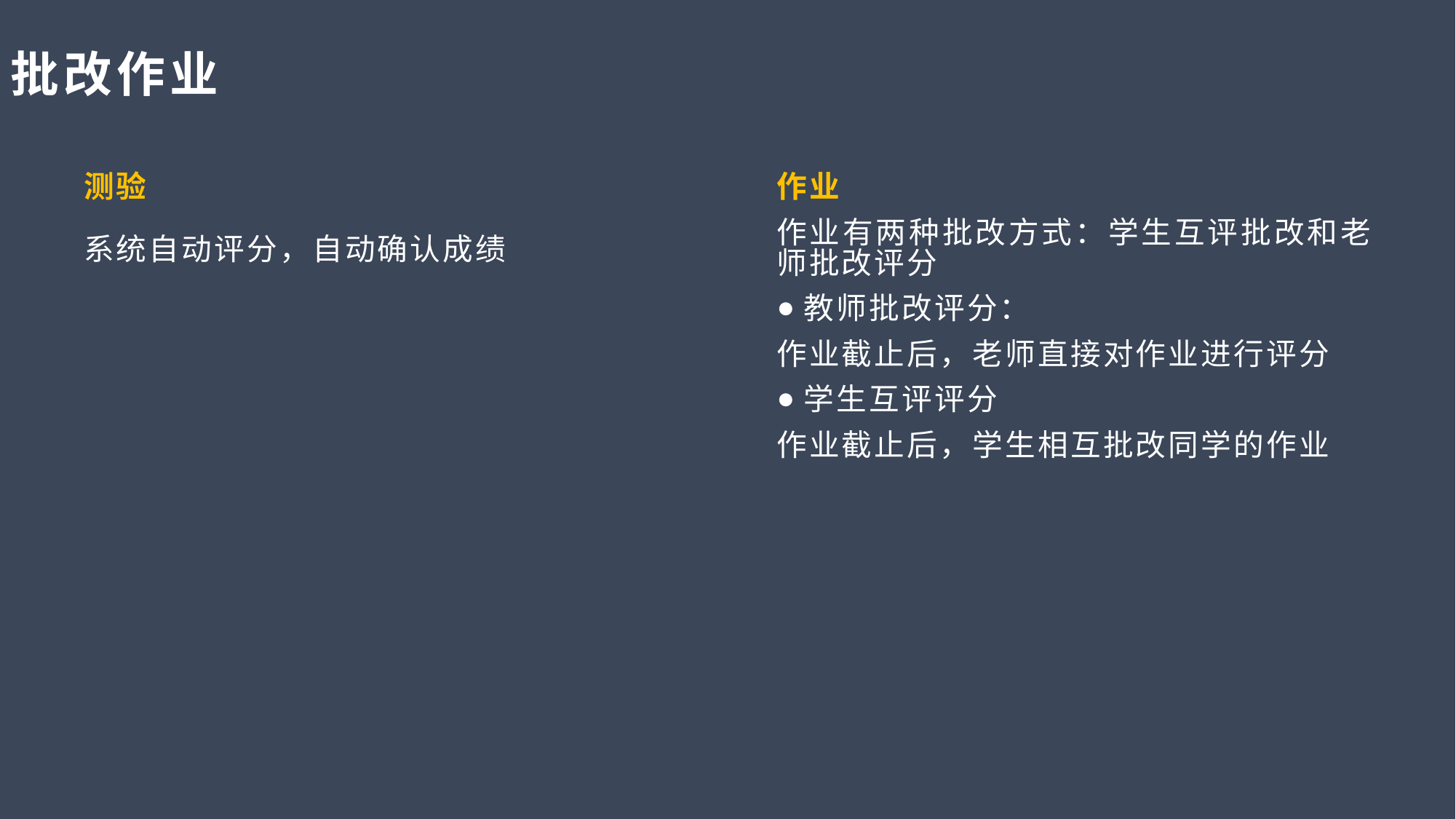

# 批改作业
测验
系统自动评分，自动确认成绩

作业
作业有两种批改方式：学生互评批改和老师批改评分
教师批改评分：
作业截止后，老师直接对作业进行评分
学生互评评分
作业截止后，学生相互批改同学的作业